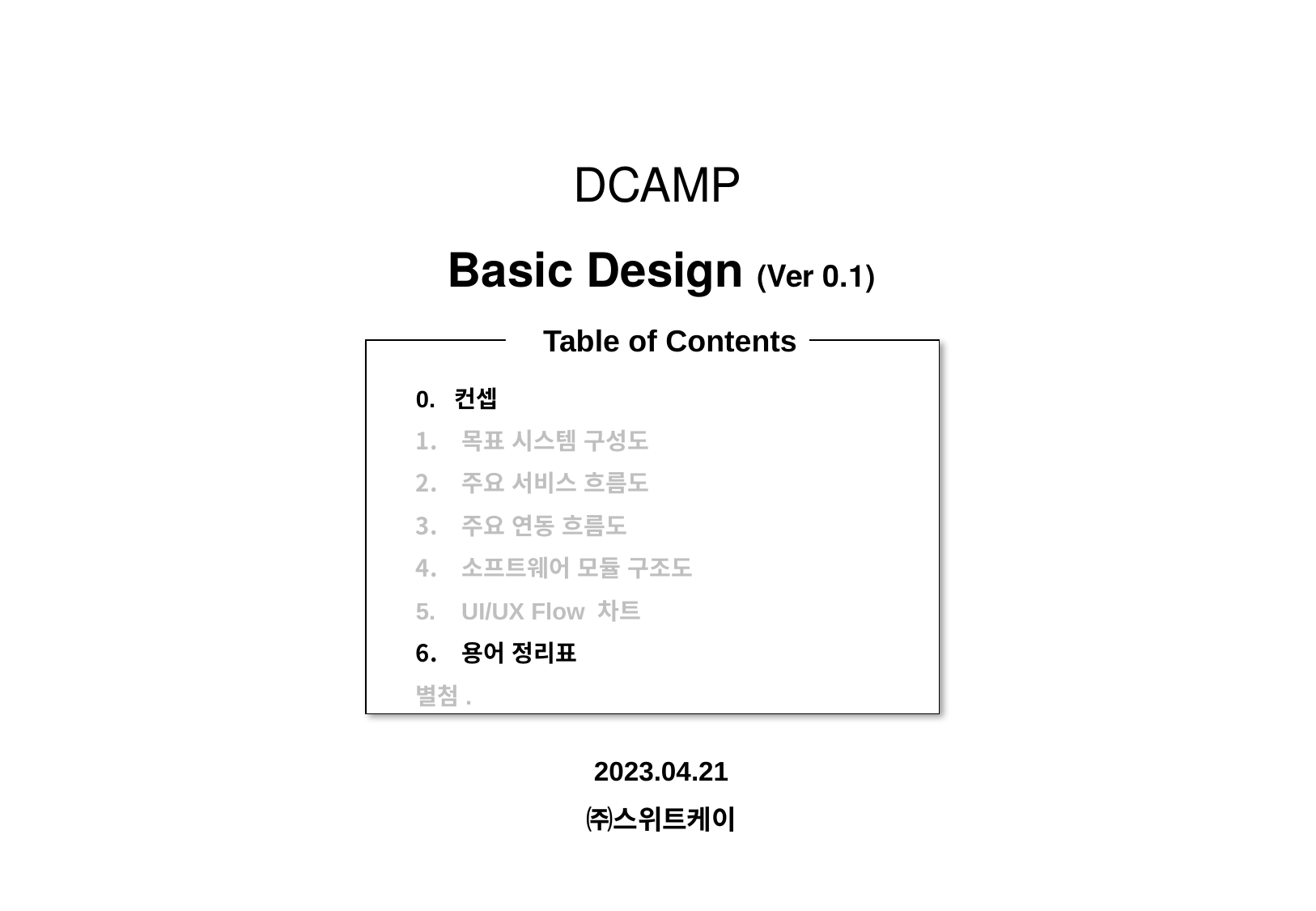

DCAMP
 Basic Design (Ver 0.1)
   Table of Contents

0.  컨셉
목표 시스템 구성도
주요 서비스 흐름도
주요 연동 흐름도
소프트웨어 모듈 구조도
UI/UX Flow 차트
용어 정리표
별첨.
2023.04.21
㈜스위트케이